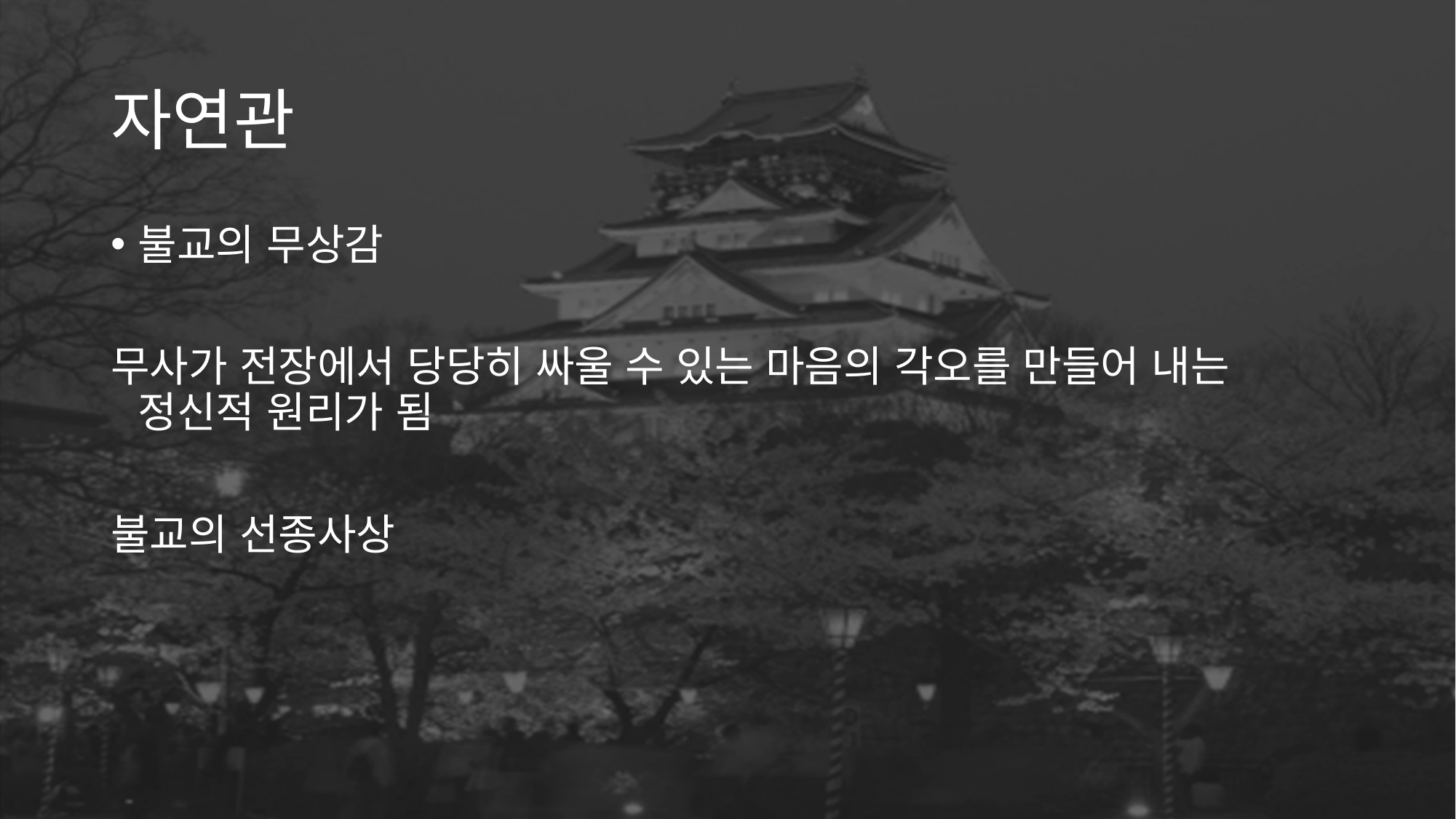

# 자연관
불교의 무상감

무사가 전장에서 당당히 싸울 수 있는 마음의 각오를 만들어 내는 정신적 원리가 됨

불교의 선종사상